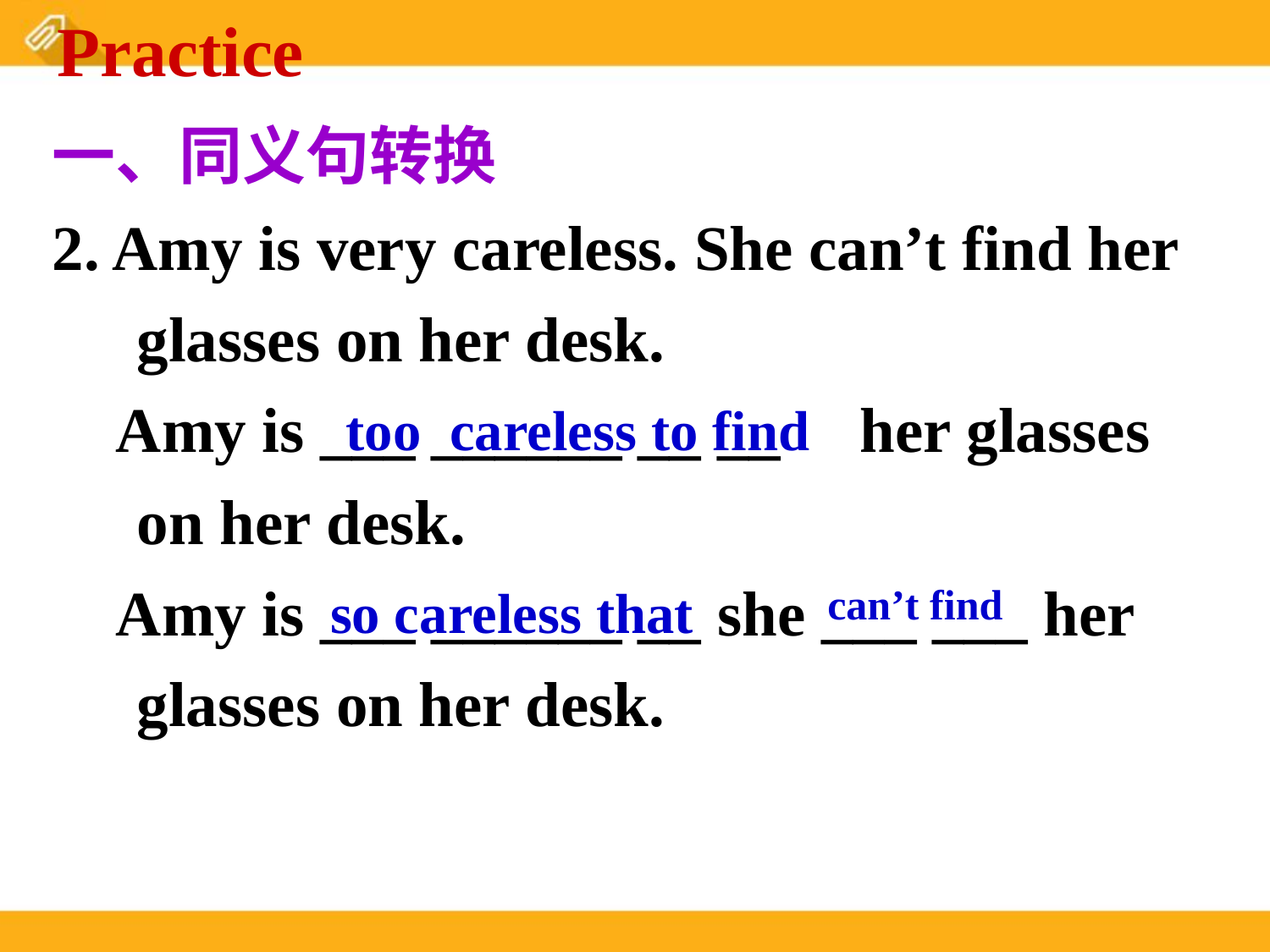

Practice
一、同义句转换
2. Amy is very careless. She can’t find her glasses on her desk.
    Amy is ___ ______ __ __     her glasses on her desk.
    Amy is ___ ______ __ she ___ ___ her glasses on her desk.
 too  careless to find
so careless that
can’t find